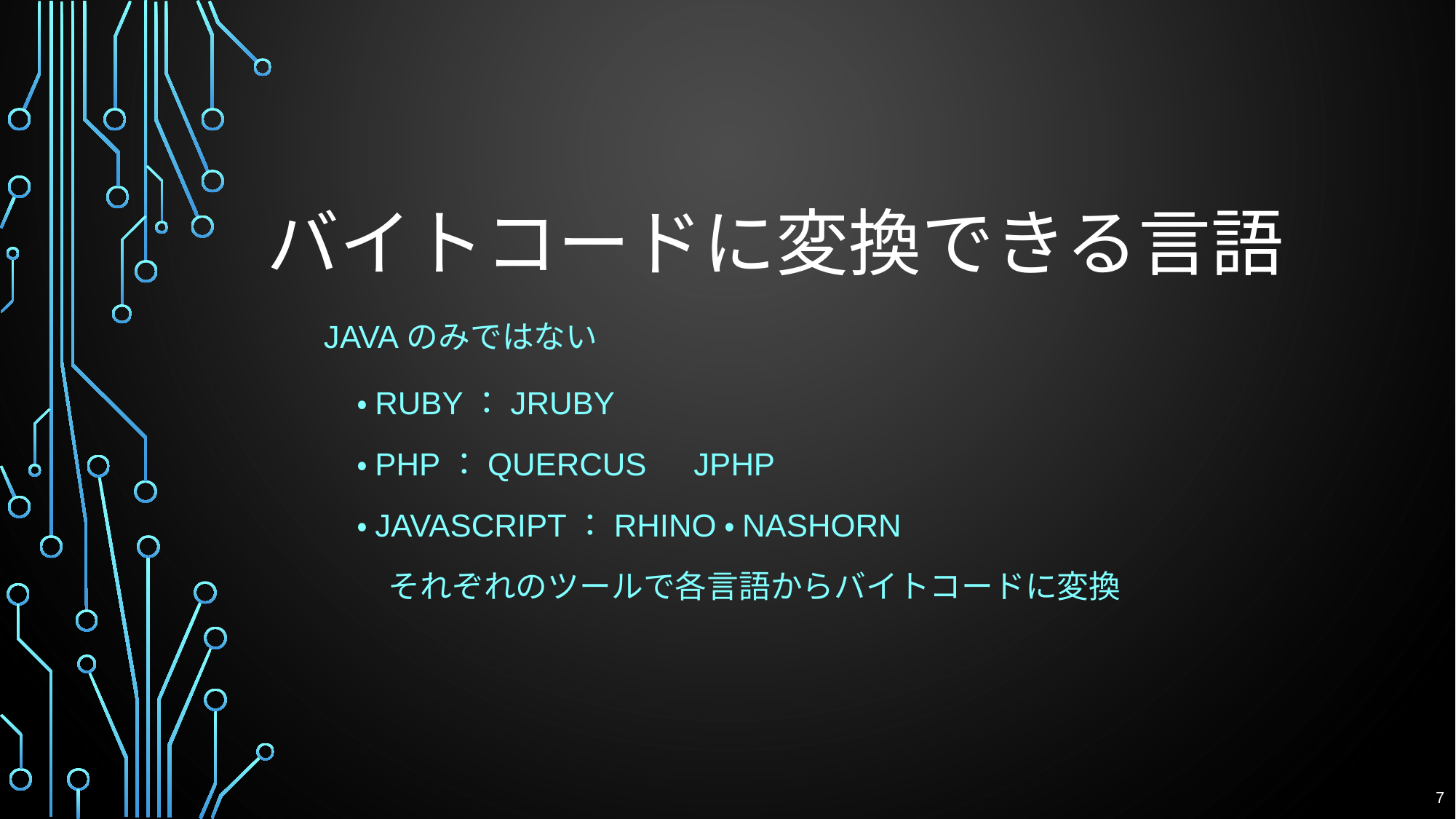

# バイトコードに変換できる言語
Javaのみではない
・Ruby：Jruby
・PHP：Quercus　JPHP
・Javascript：Rhino・Nashorn
　それぞれのツールで各言語からバイトコードに変換
7